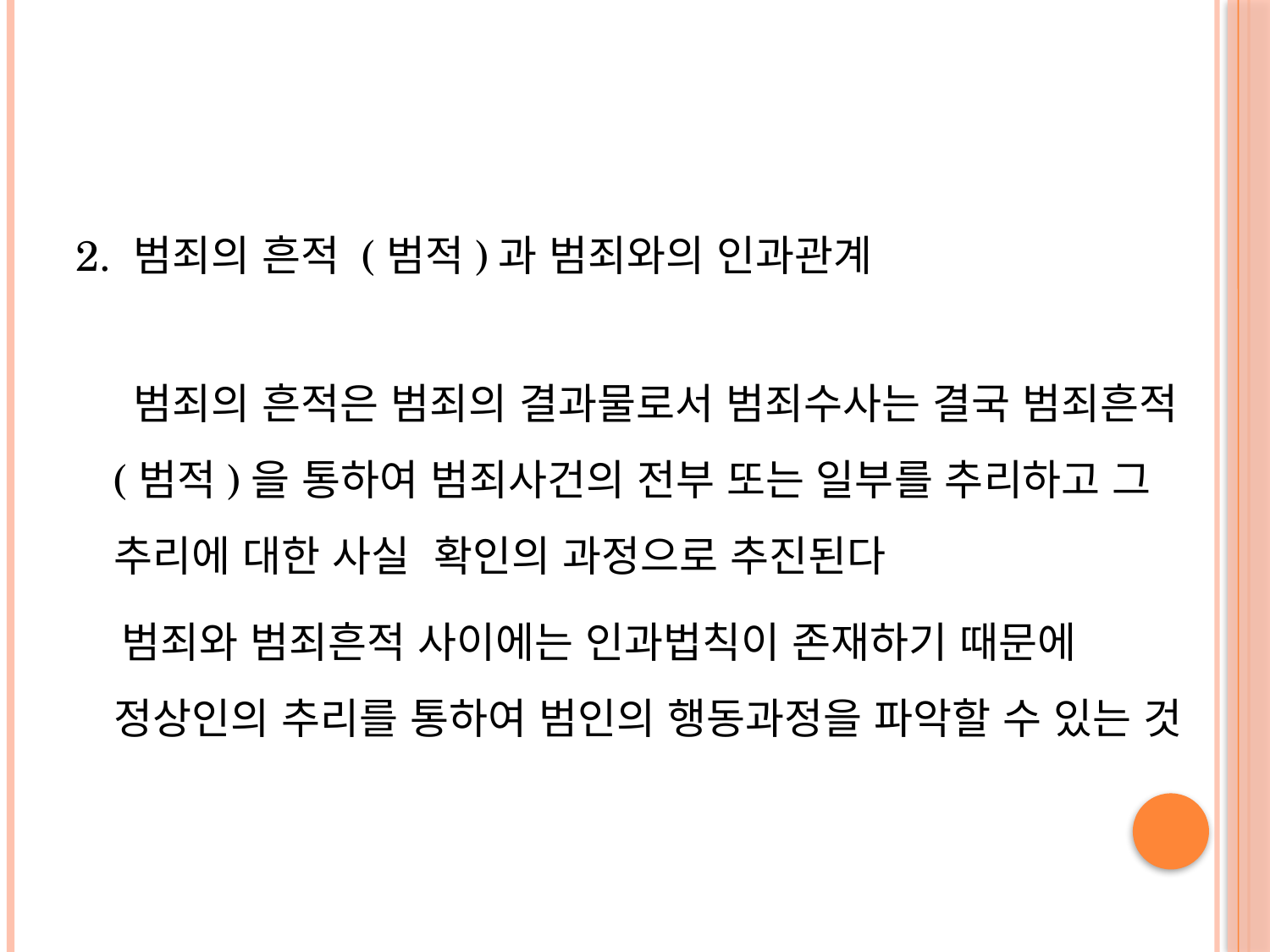

#
2. 범죄의 흔적 (범적)과 범죄와의 인과관계

    범죄의 흔적은 범죄의 결과물로서 범죄수사는 결국 범죄흔적(범적)을 통하여 범죄사건의 전부 또는 일부를 추리하고 그 추리에 대한 사실  확인의 과정으로 추진된다
   범죄와 범죄흔적 사이에는 인과법칙이 존재하기 때문에 정상인의 추리를 통하여 범인의 행동과정을 파악할 수 있는 것